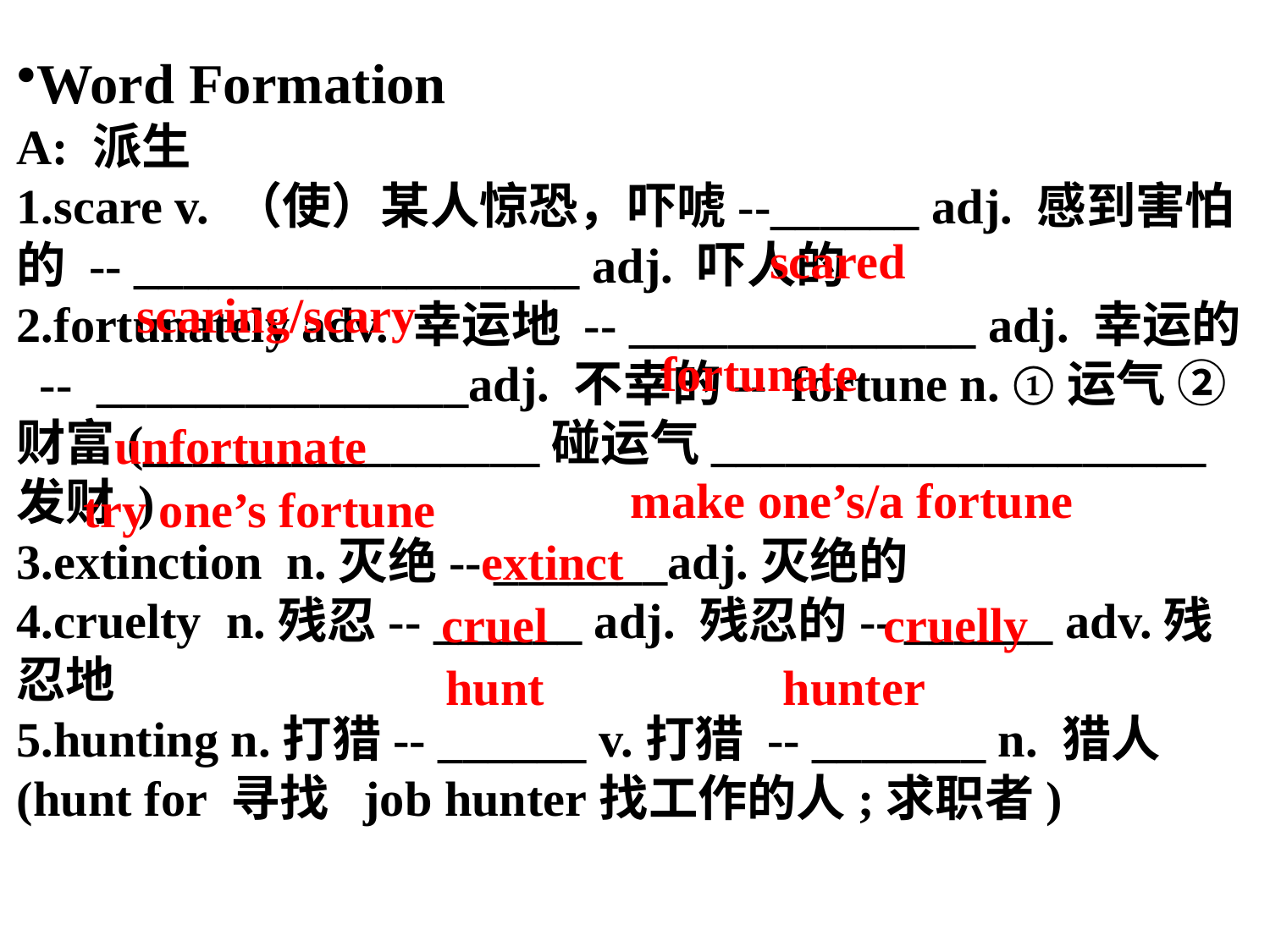

Word Formation
A: 派生
1.scare v. （使）某人惊恐，吓唬--______ adj. 感到害怕的 -- __________________ adj. 吓人的
2.fortunately adv. 幸运地 -- ______________ adj. 幸运的 --  _______________adj. 不幸的--  fortune n. ①运气 ②财富(________________碰运气____________________发财 )
3.extinction  n.灭绝-- _______adj.灭绝的
4.cruelty  n.残忍-- ______ adj. 残忍的-- ______ adv.残忍地
5.hunting n.打猎-- ______ v.打猎 -- _______ n. 猎人 (hunt for 寻找  job hunter找工作的人;求职者)

scared
scaring/scary
fortunate
unfortunate
make one’s/a fortune
try one’s fortune
extinct
cruel
cruelly
hunter
hunt